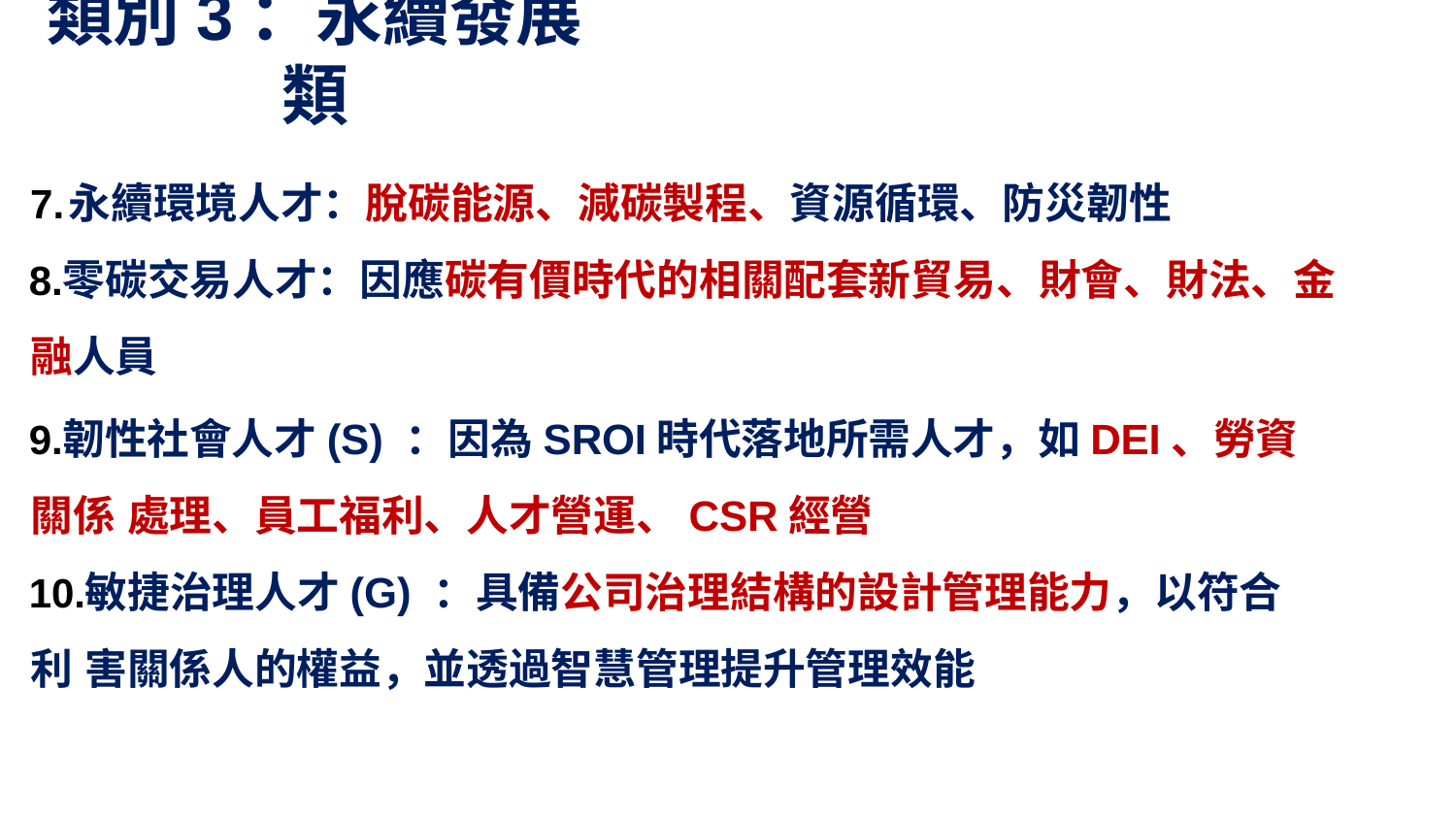

# 類別3：永續發展類
永續環境人才：脫碳能源、減碳製程、資源循環、防災韌性
零碳交易人才：因應碳有價時代的相關配套新貿易、財會、財法、金 融人員
韌性社會人才(S) ：因為SROI時代落地所需人才，如DEI、勞資關係 處理、員工福利、人才營運、CSR經營
敏捷治理人才(G) ：具備公司治理結構的設計管理能力，以符合利 害關係人的權益，並透過智慧管理提升管理效能